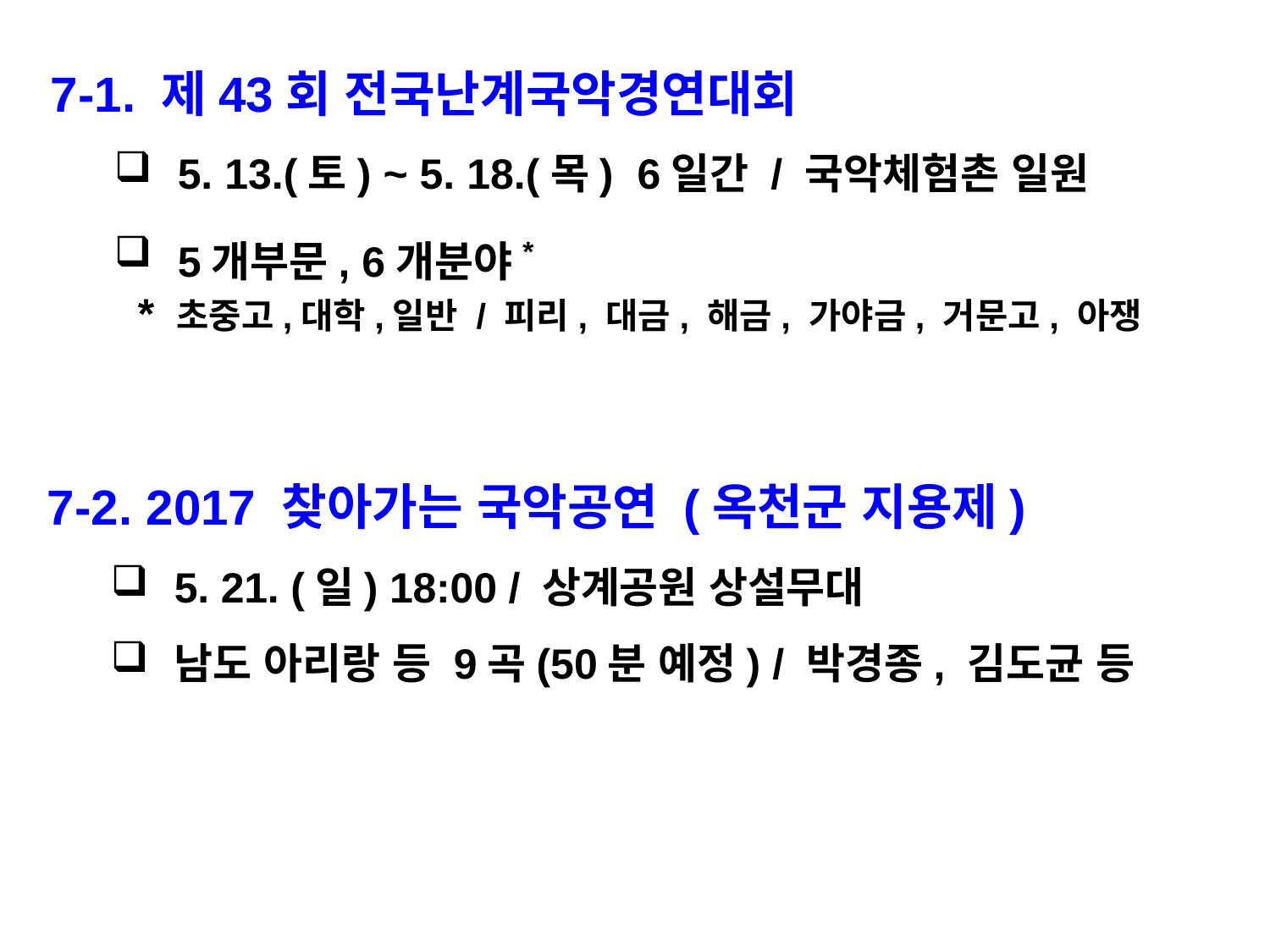

7-1. 제43회 전국난계국악경연대회
5. 13.(토) ~ 5. 18.(목)  6일간 / 국악체험촌 일원
5개부문, 6개분야*
  * 초중고,대학,일반 / 피리, 대금, 해금, 가야금, 거문고, 아쟁

7-2. 2017 찾아가는 국악공연 (옥천군 지용제)
5. 21. (일) 18:00 / 상계공원 상설무대
남도 아리랑 등 9곡(50분 예정) / 박경종, 김도균 등